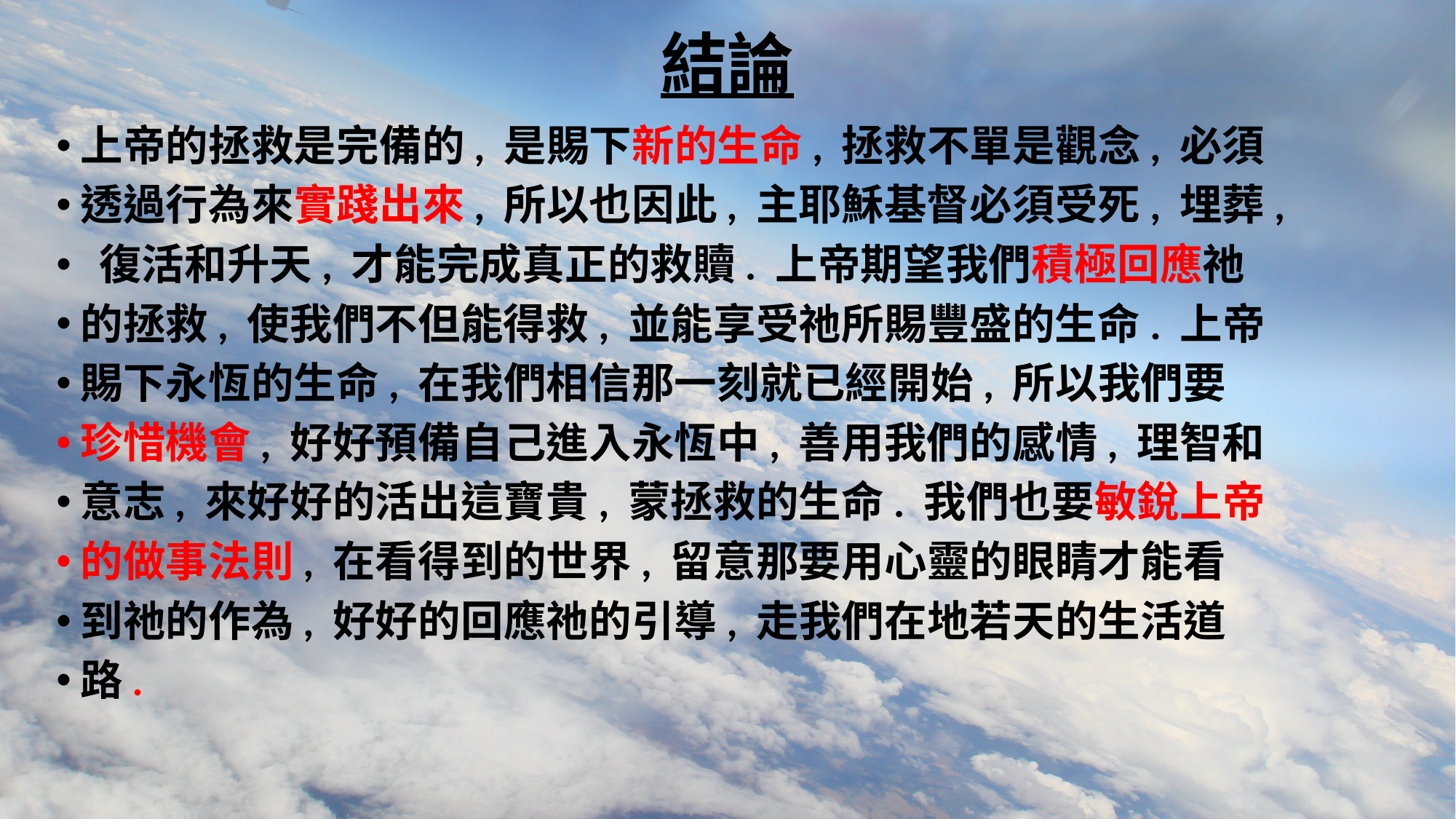

# 結論
上帝的拯救是完備的, 是賜下新的生命, 拯救不單是觀念, 必須
透過行為來實踐出來, 所以也因此, 主耶穌基督必須受死, 埋葬,
 復活和升天, 才能完成真正的救贖. 上帝期望我們積極回應祂
的拯救, 使我們不但能得救, 並能享受祂所賜豐盛的生命. 上帝
賜下永恆的生命, 在我們相信那一刻就已經開始, 所以我們要
珍惜機會, 好好預備自己進入永恆中, 善用我們的感情, 理智和
意志, 來好好的活出這寶貴, 蒙拯救的生命. 我們也要敏銳上帝
的做事法則, 在看得到的世界, 留意那要用心靈的眼睛才能看
到祂的作為, 好好的回應祂的引導, 走我們在地若天的生活道
路.